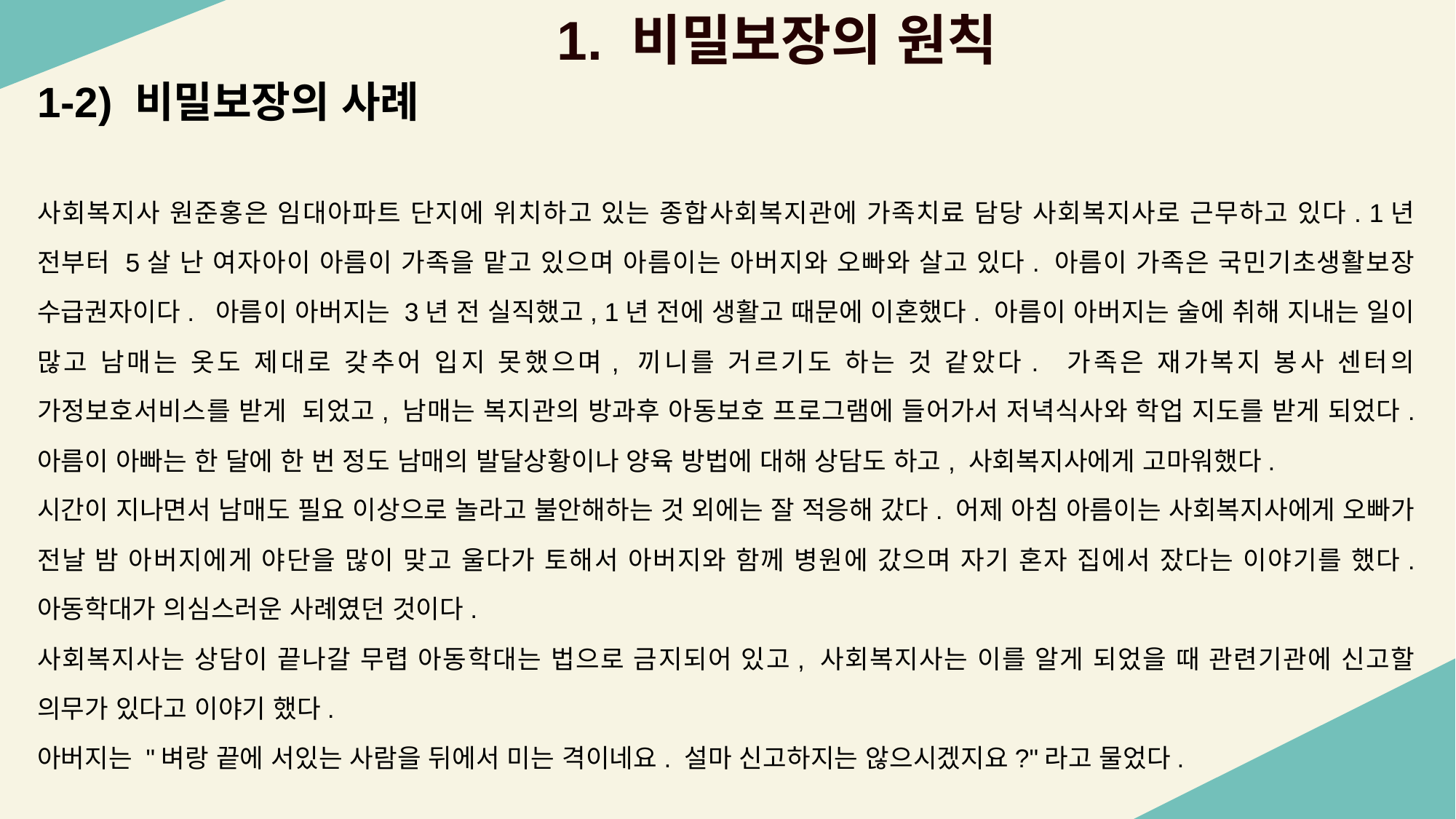

1. 비밀보장의 원칙
1-2) 비밀보장의 사례

사회복지사 원준홍은 임대아파트 단지에 위치하고 있는 종합사회복지관에 가족치료 담당 사회복지사로 근무하고 있다. 1년 전부터 5살 난 여자아이 아름이 가족을 맡고 있으며 아름이는 아버지와 오빠와 살고 있다. 아름이 가족은 국민기초생활보장 수급권자이다.  아름이 아버지는 3년 전 실직했고, 1년 전에 생활고 때문에 이혼했다. 아름이 아버지는 술에 취해 지내는 일이 많고 남매는 옷도 제대로 갖추어 입지 못했으며, 끼니를 거르기도 하는 것 같았다.  가족은 재가복지 봉사 센터의 가정보호서비스를 받게  되었고, 남매는 복지관의 방과후 아동보호 프로그램에 들어가서 저녁식사와 학업 지도를 받게 되었다. 아름이 아빠는 한 달에 한 번 정도 남매의 발달상황이나 양육 방법에 대해 상담도 하고, 사회복지사에게 고마워했다.
시간이 지나면서 남매도 필요 이상으로 놀라고 불안해하는 것 외에는 잘 적응해 갔다. 어제 아침 아름이는 사회복지사에게 오빠가 전날 밤 아버지에게 야단을 많이 맞고 울다가 토해서 아버지와 함께 병원에 갔으며 자기 혼자 집에서 잤다는 이야기를 했다. 아동학대가 의심스러운 사례였던 것이다.
사회복지사는 상담이 끝나갈 무렵 아동학대는 법으로 금지되어 있고, 사회복지사는 이를 알게 되었을 때 관련기관에 신고할 의무가 있다고 이야기 했다.
아버지는 "벼랑 끝에 서있는 사람을 뒤에서 미는 격이네요. 설마 신고하지는 않으시겠지요?"라고 물었다.